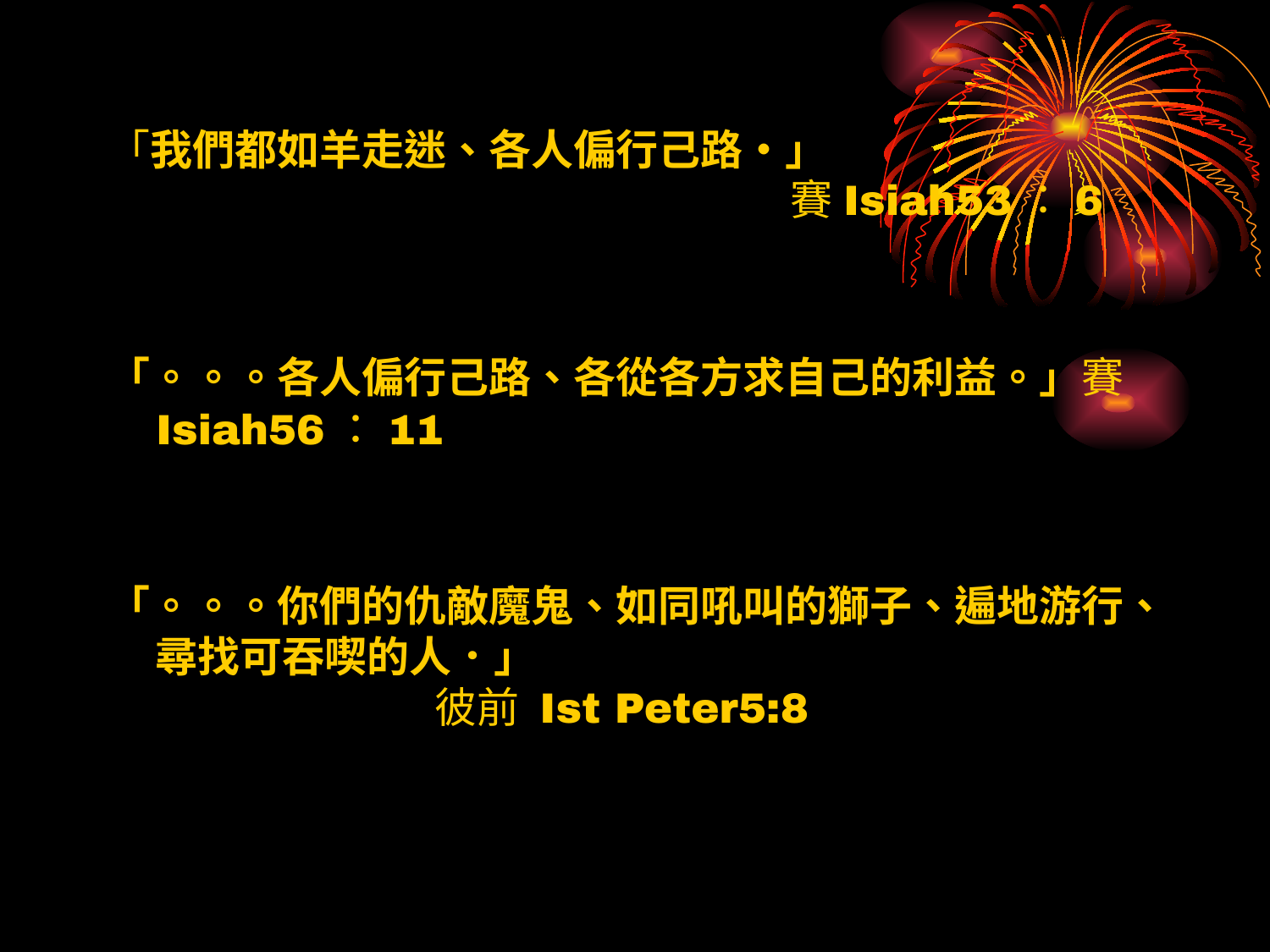

「我們都如羊走迷、各人偏行己路‧」
					賽Isiah53：6

「。。。各人偏行己路、各從各方求自己的利益。」賽Isiah56：11

「。。。你們的仇敵魔鬼、如同吼叫的獅子、遍地游行、尋找可吞喫的人．」
	                彼前 Ist Peter5:8